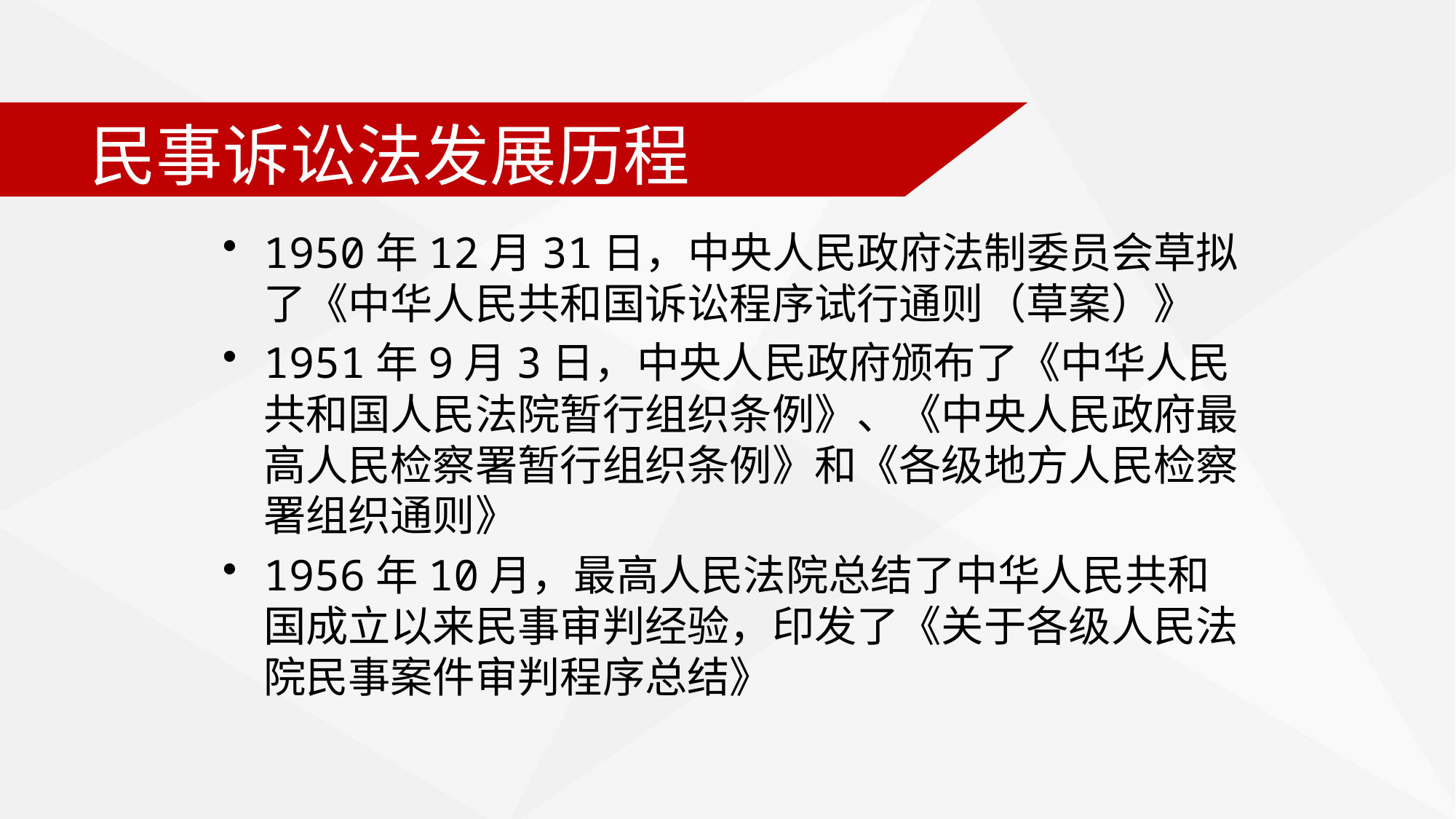

民事诉讼法发展历程
1950年12月31日，中央人民政府法制委员会草拟了《中华人民共和国诉讼程序试行通则（草案）》
1951年9月3日，中央人民政府颁布了《中华人民共和国人民法院暂行组织条例》、《中央人民政府最高人民检察署暂行组织条例》和《各级地方人民检察署组织通则》
1956年10月，最高人民法院总结了中华人民共和国成立以来民事审判经验，印发了《关于各级人民法院民事案件审判程序总结》